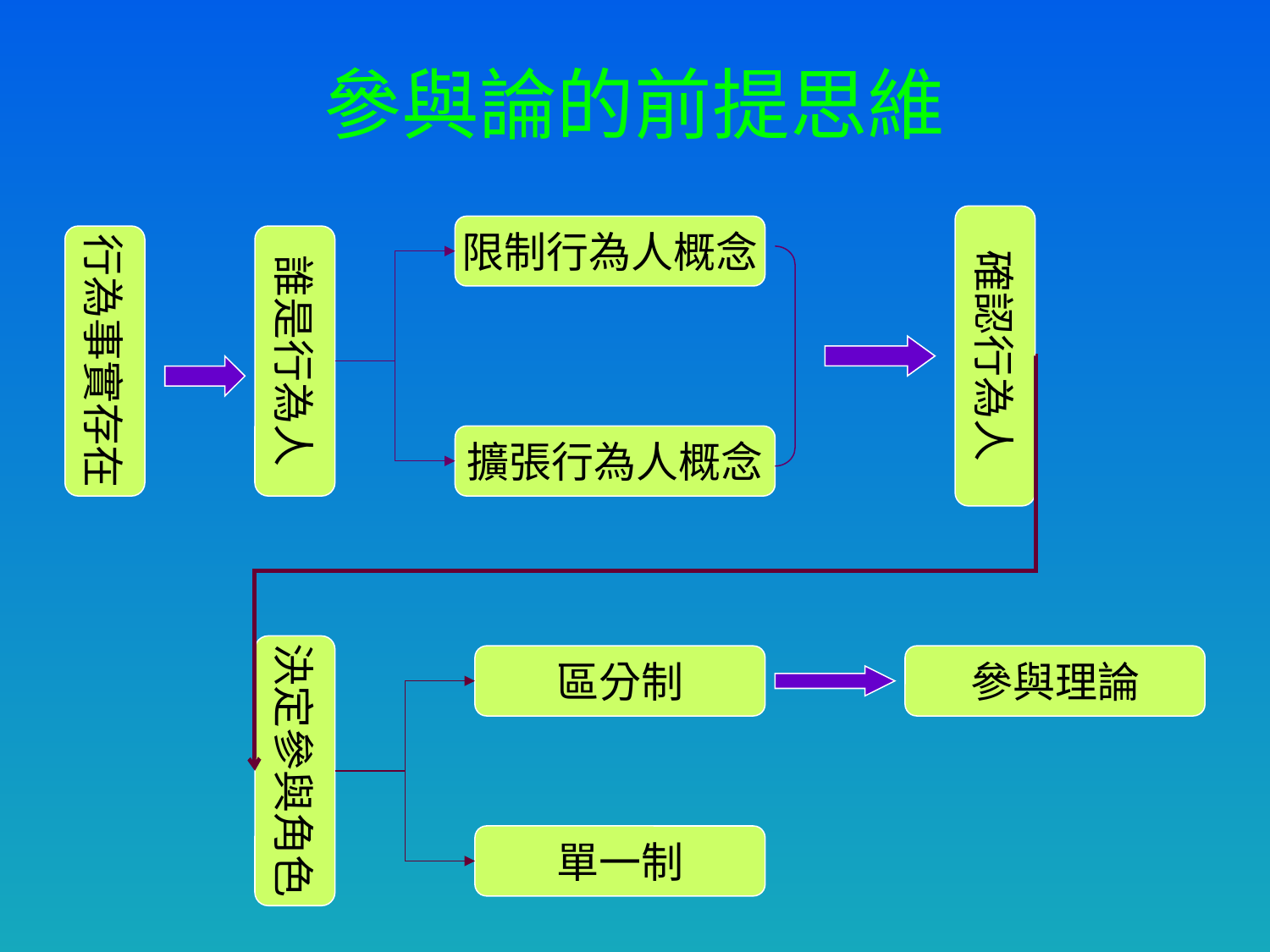

# 參與論的前提思維
確認行為人
限制行為人概念
行為事實存在
誰是行為人

擴張行為人概念
決定參與角色
區分制
參與理論

單一制